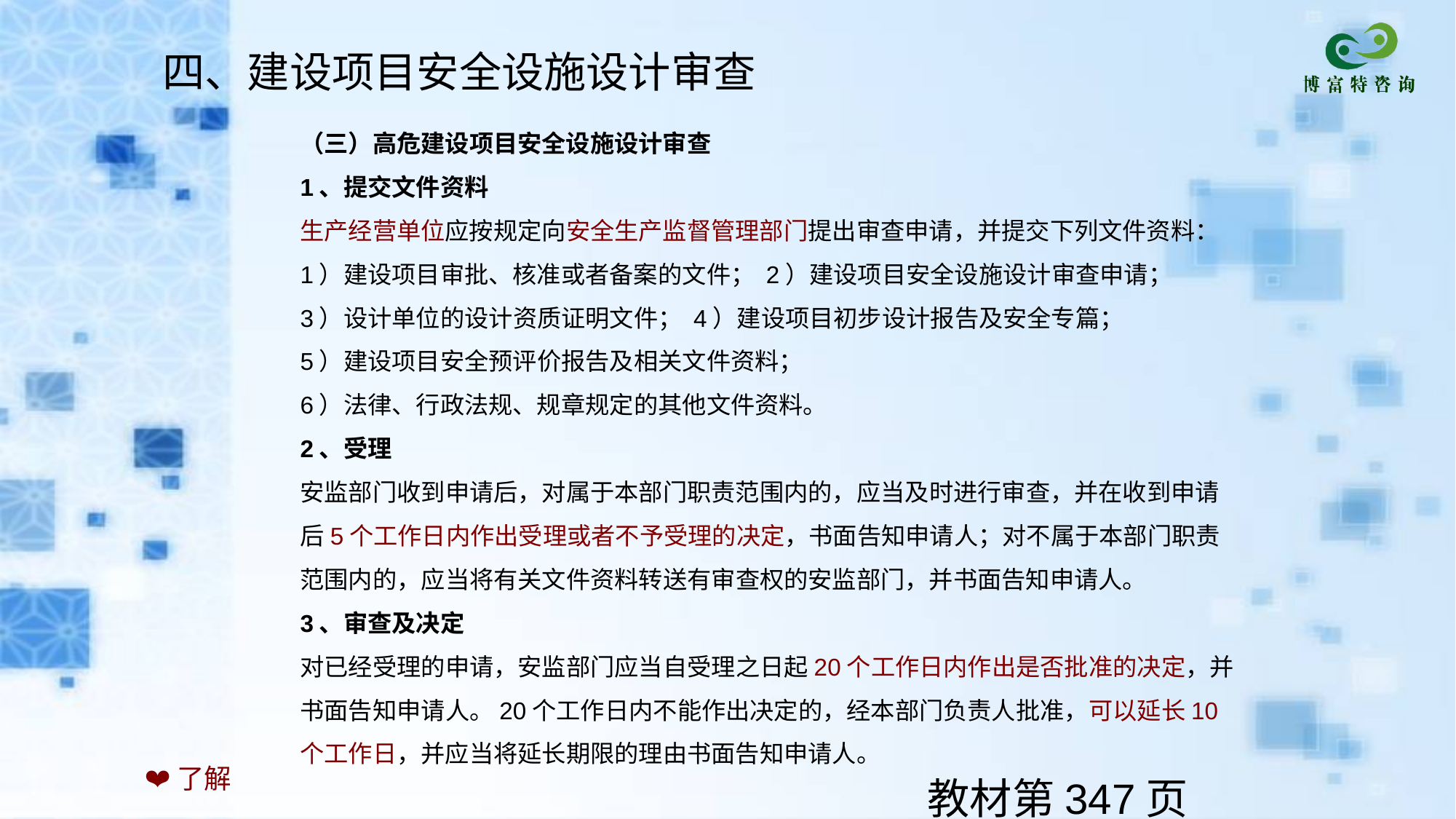

四、建设项目安全设施设计审查
（三）高危建设项目安全设施设计审查
1、提交文件资料
生产经营单位应按规定向安全生产监督管理部门提出审查申请，并提交下列文件资料： 1）建设项目审批、核准或者备案的文件； 2）建设项目安全设施设计审查申请；
3）设计单位的设计资质证明文件； 4）建设项目初步设计报告及安全专篇；
5）建设项目安全预评价报告及相关文件资料；
6）法律、行政法规、规章规定的其他文件资料。
2、受理
安监部门收到申请后，对属于本部门职责范围内的，应当及时进行审查，并在收到申请后5个工作日内作出受理或者不予受理的决定，书面告知申请人；对不属于本部门职责范围内的，应当将有关文件资料转送有审查权的安监部门，并书面告知申请人。
3、审查及决定
对已经受理的申请，安监部门应当自受理之日起20个工作日内作出是否批准的决定，并书面告知申请人。20个工作日内不能作出决定的，经本部门负责人批准，可以延长10个工作日，并应当将延长期限的理由书面告知申请人。
❤了解
教材第347页